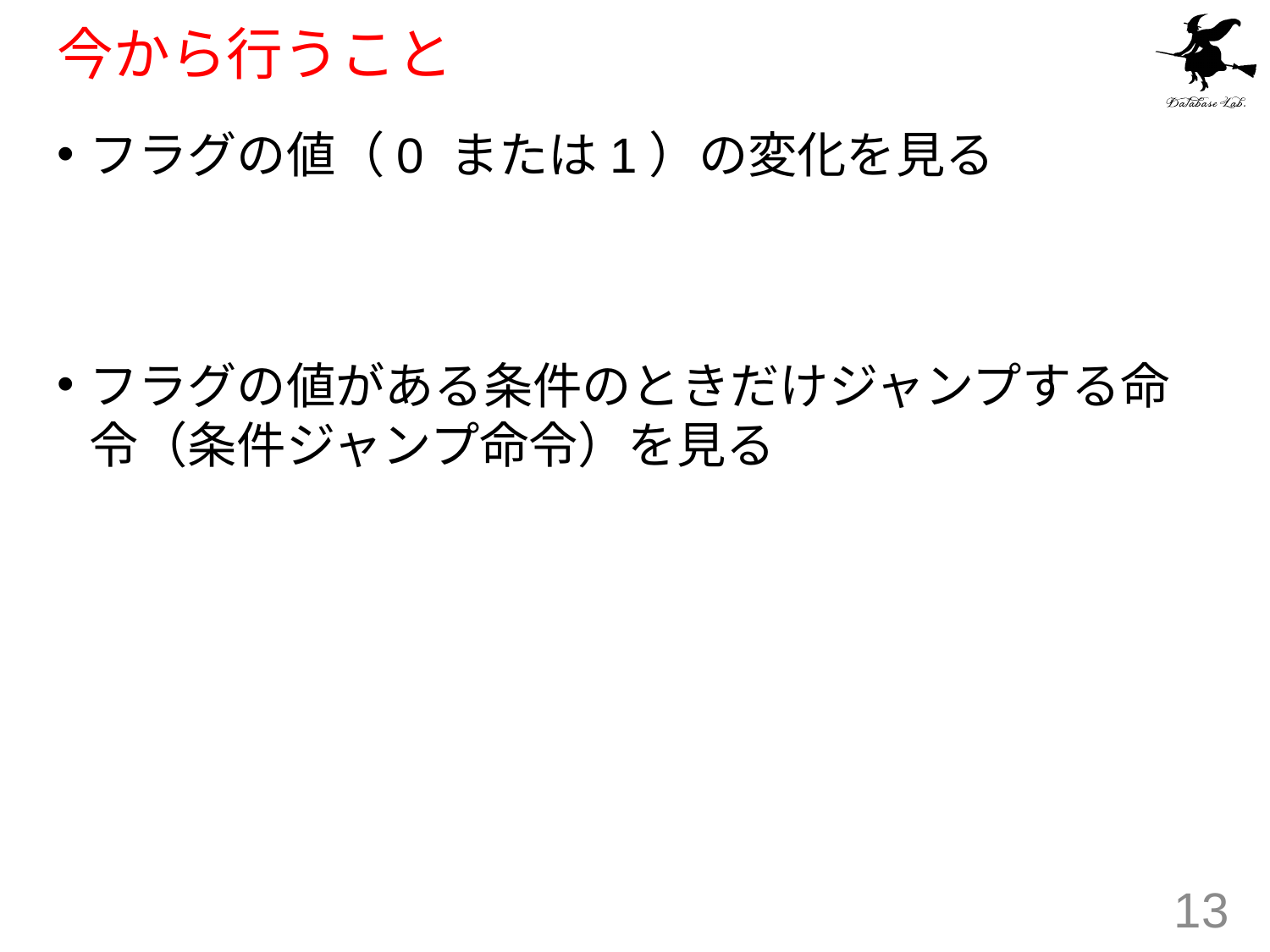

# 今から行うこと
フラグの値（0 または1）の変化を見る

フラグの値がある条件のときだけジャンプする命令（条件ジャンプ命令）を見る
13